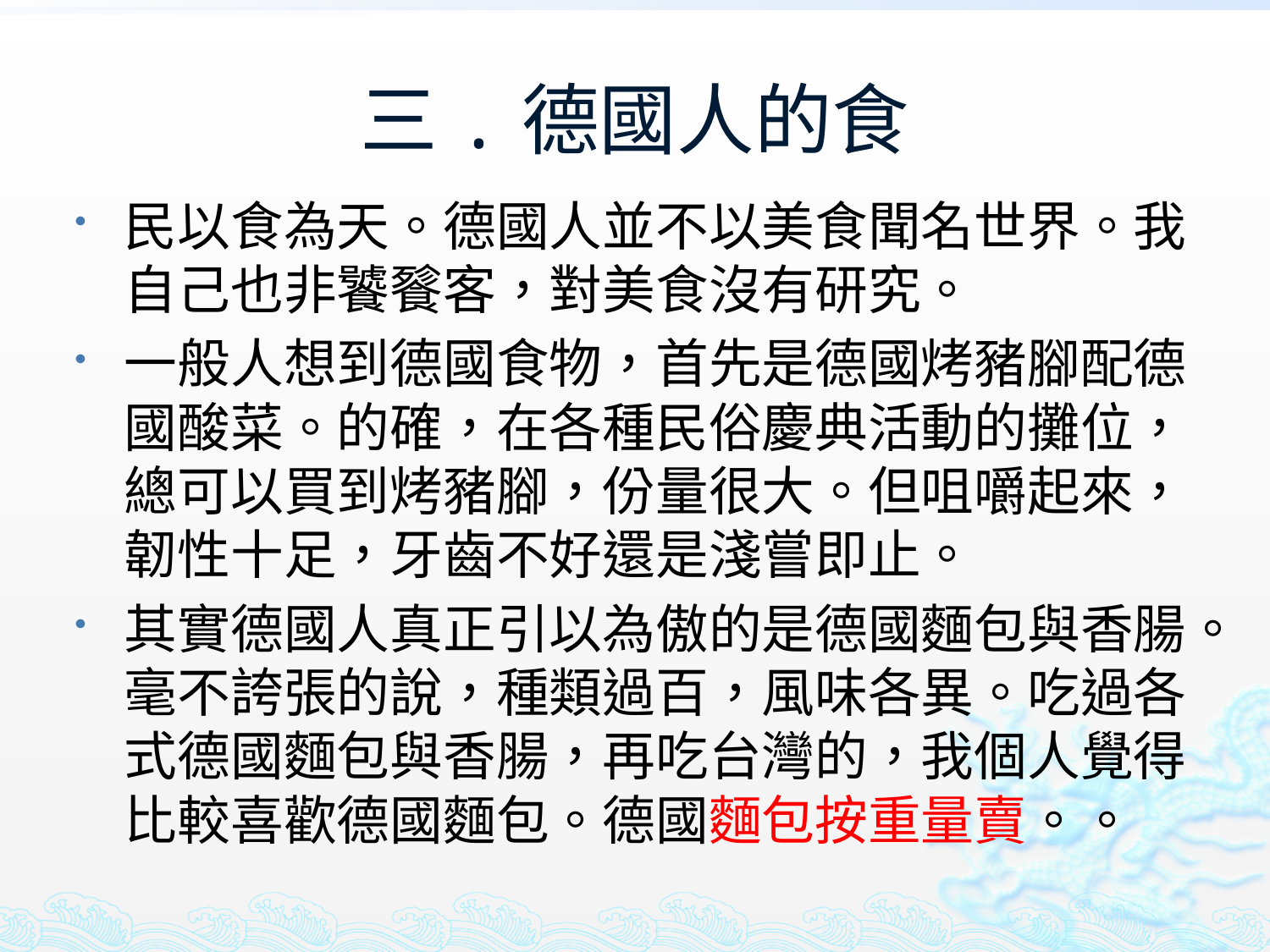

# 三.德國人的食
民以食為天。德國人並不以美食聞名世界。我自己也非饕餮客，對美食沒有研究。
一般人想到德國食物，首先是德國烤豬腳配德國酸菜。的確，在各種民俗慶典活動的攤位，總可以買到烤豬腳，份量很大。但咀嚼起來，韌性十足，牙齒不好還是淺嘗即止。
其實德國人真正引以為傲的是德國麵包與香腸。毫不誇張的說，種類過百，風味各異。吃過各式德國麵包與香腸，再吃台灣的，我個人覺得比較喜歡德國麵包。德國麵包按重量賣。。